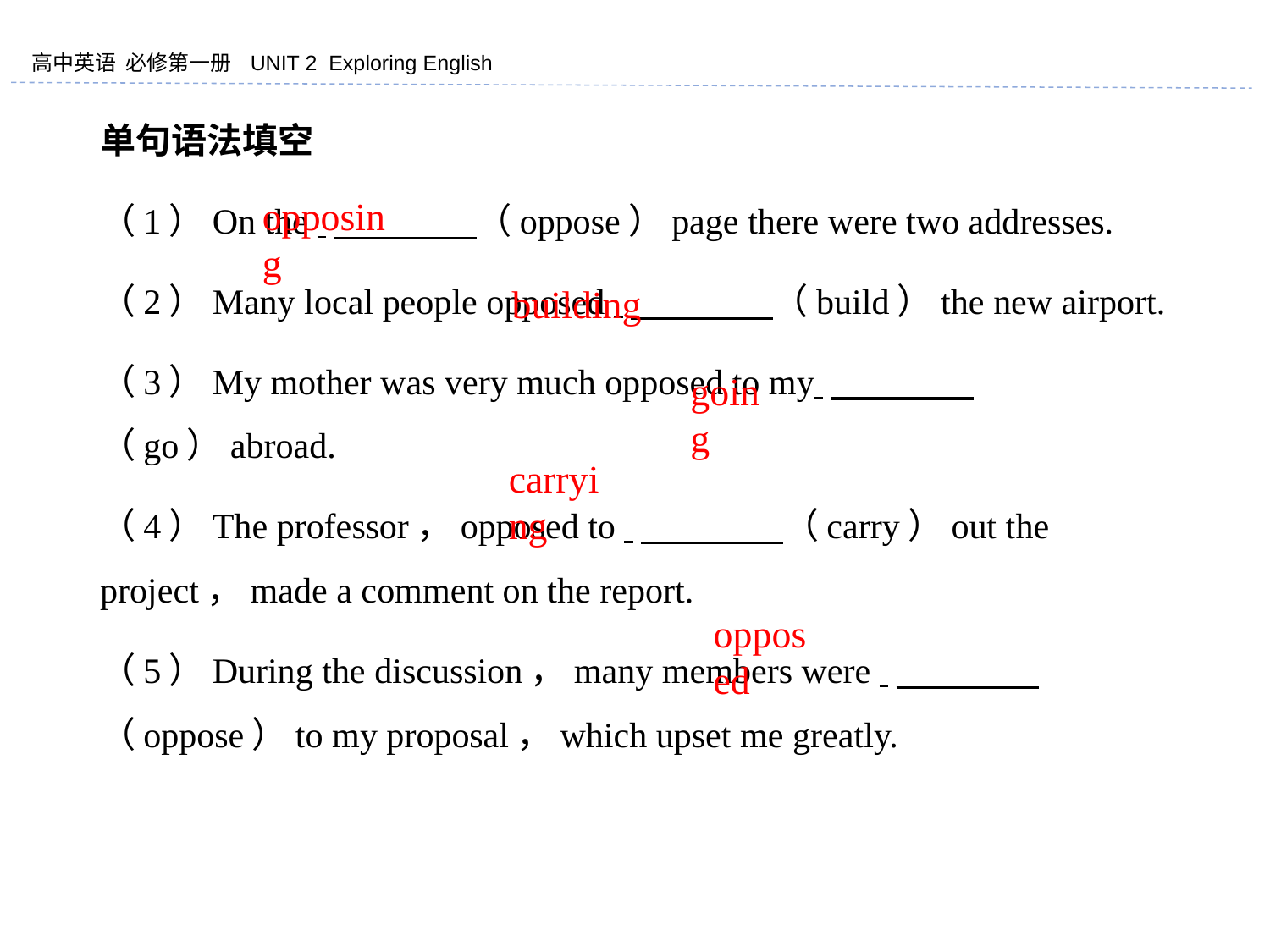

单句语法填空
（1）On the  　　　　（oppose）page there were two addresses.
（2）Many local people opposed  　　　　（build）the new airport.
（3）My mother was very much opposed to my 　　　　（go）abroad.
（4）The professor，opposed to  　　　　（carry）out the project，made a comment on the report.
（5）During the discussion，many members were  　　　　（oppose）to my proposal，which upset me greatly.

opposing
building
going
carrying
opposed